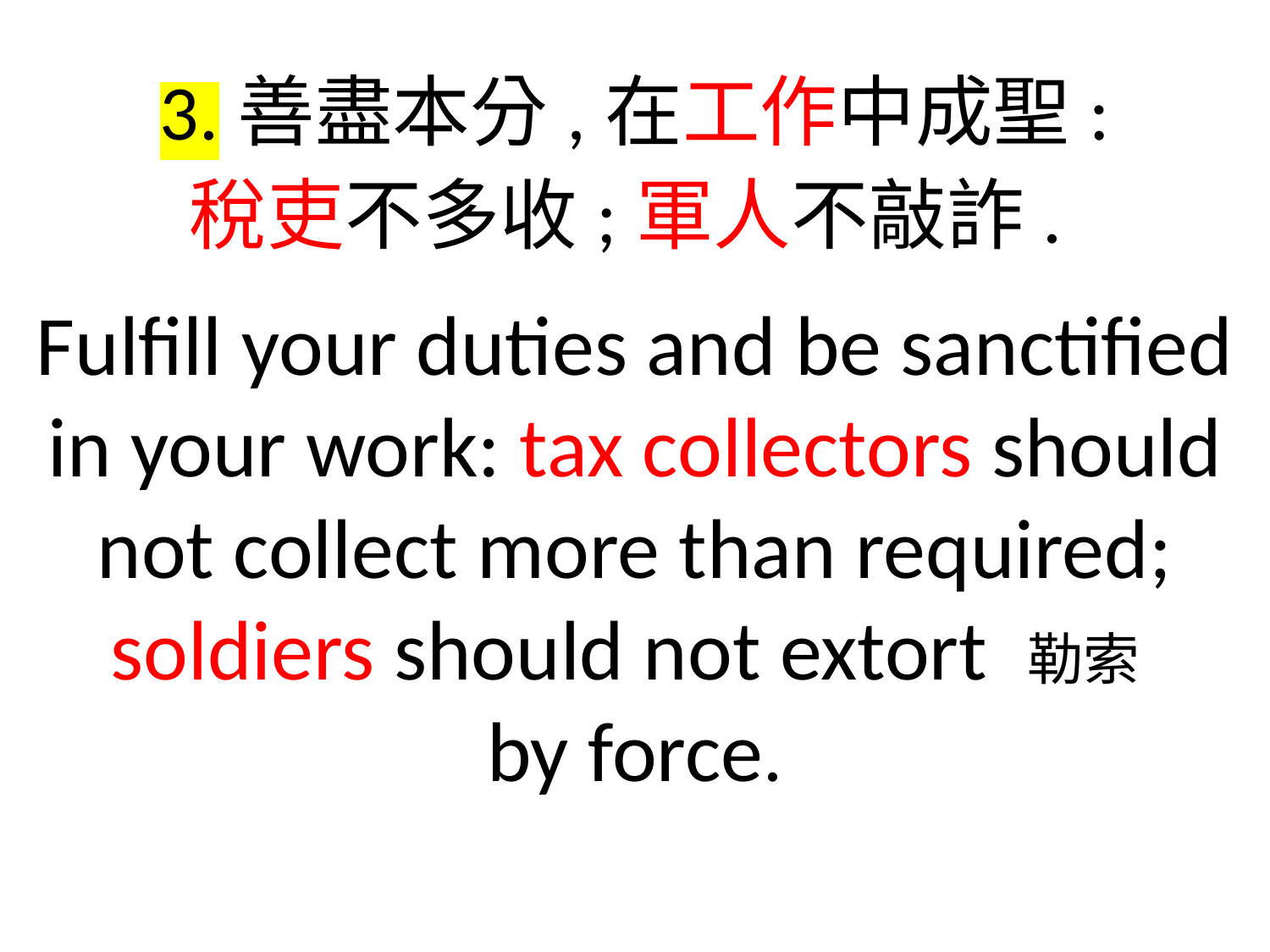

3.善盡本分,在工作中成聖:
稅吏不多收;軍人不敲詐.
Fulfill your duties and be sanctified in your work: tax collectors should not collect more than required; soldiers should not extort 勒索
by force.